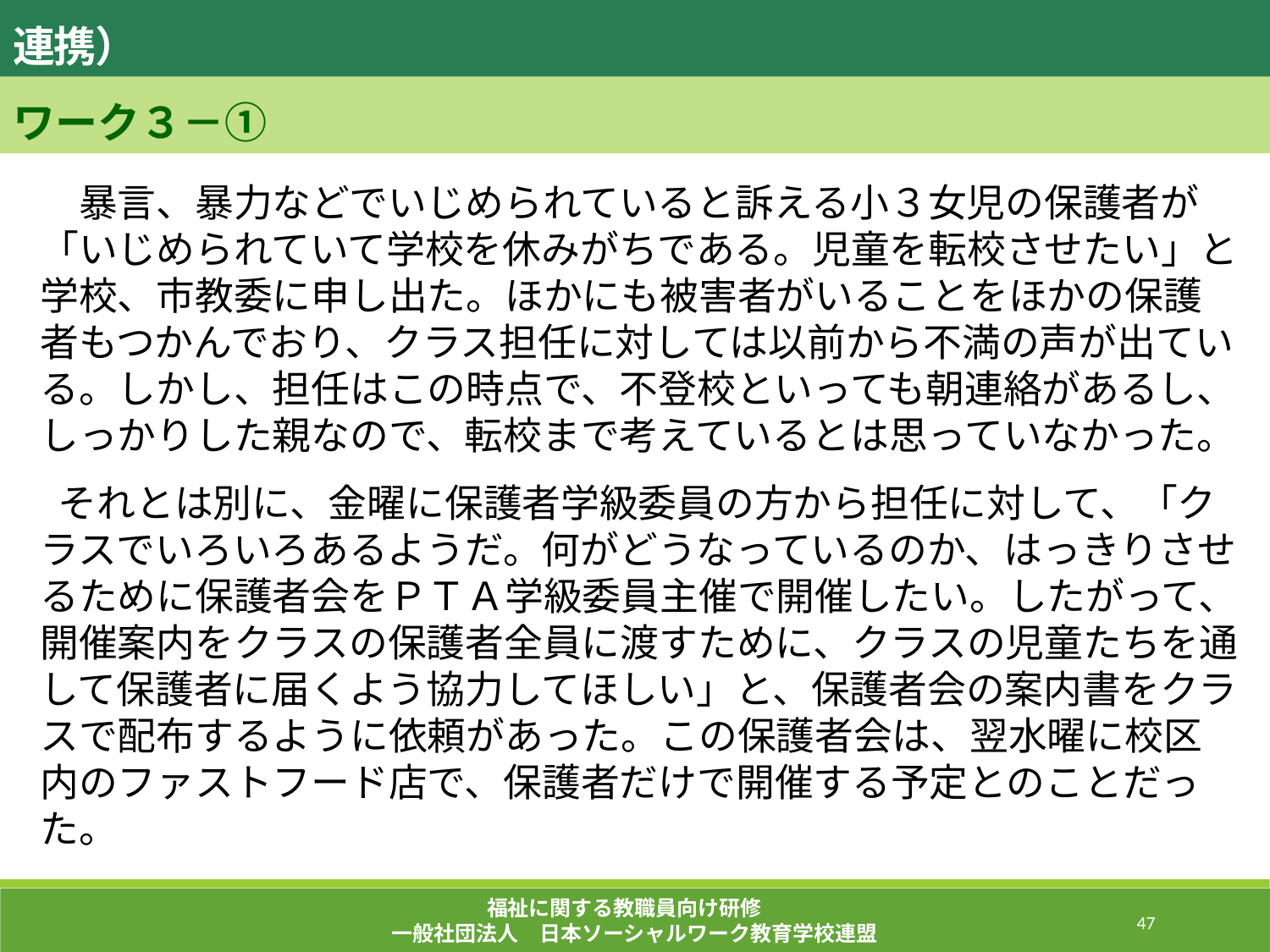

５．緊急事象・事案への対応 （周辺地域や保護者、関係機関との連携）
ワーク３－①
　暴言、暴力などでいじめられていると訴える小３女児の保護者が「いじめられていて学校を休みがちである。児童を転校させたい」と学校、市教委に申し出た。ほかにも被害者がいることをほかの保護者もつかんでおり、クラス担任に対しては以前から不満の声が出ている。しかし、担任はこの時点で、不登校といっても朝連絡があるし、しっかりした親なので、転校まで考えているとは思っていなかった。
 それとは別に、金曜に保護者学級委員の方から担任に対して、「クラスでいろいろあるようだ。何がどうなっているのか、はっきりさせるために保護者会をＰＴＡ学級委員主催で開催したい。したがって、開催案内をクラスの保護者全員に渡すために、クラスの児童たちを通して保護者に届くよう協力してほしい」と、保護者会の案内書をクラスで配布するように依頼があった。この保護者会は、翌水曜に校区内のファストフード店で、保護者だけで開催する予定とのことだった。
福祉に関する教職員向け研修
一般社団法人　日本ソーシャルワーク教育学校連盟
47